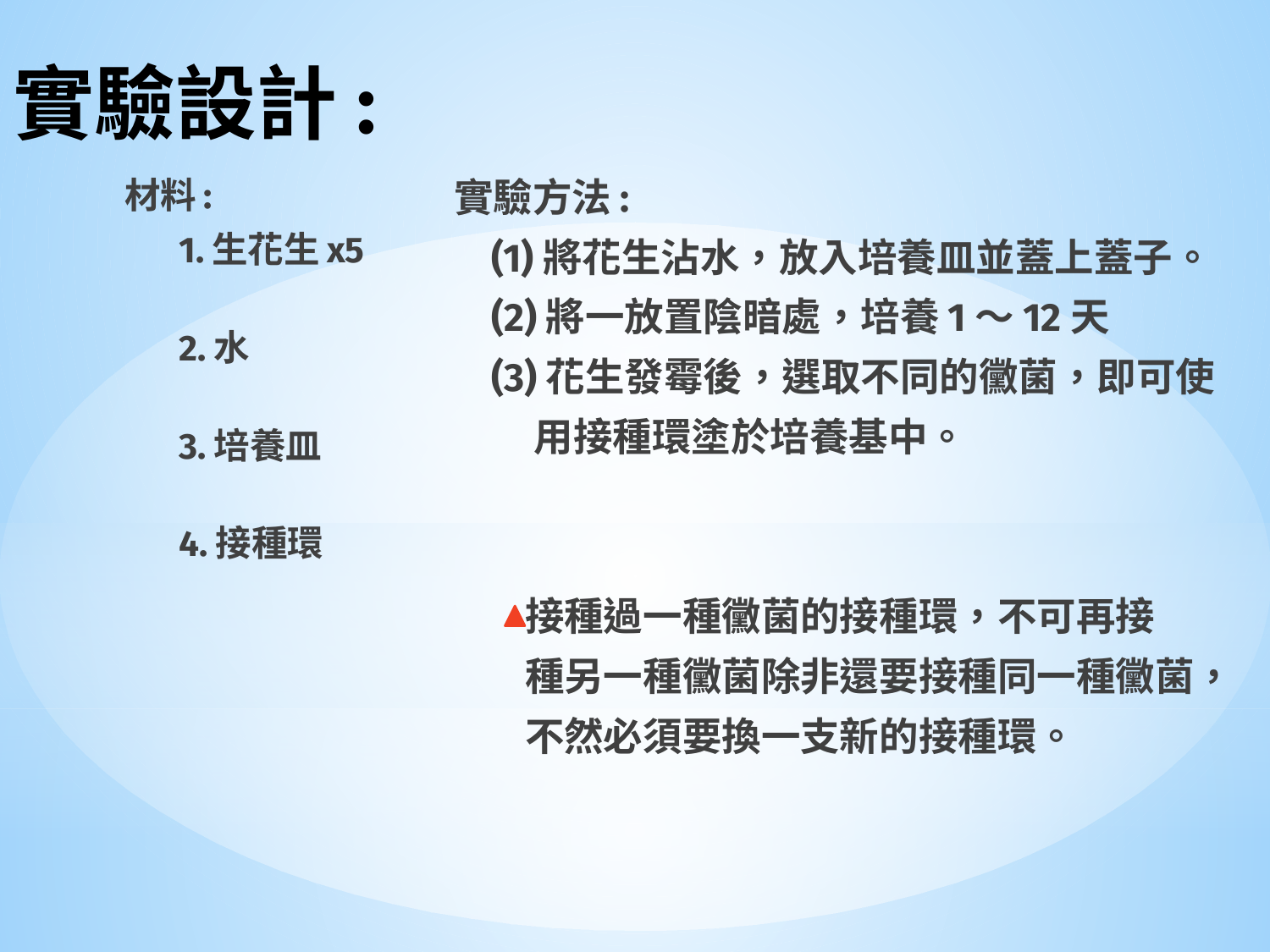

# 實驗設計:
  材料:
         1.生花生x5
         2.水
         3.培養皿
         4.接種環

實驗方法:
    (1)將花生沾水，放入培養皿並蓋上蓋子。
    (2)將一放置陰暗處，培養1～12天
    (3)花生發霉後，選取不同的黴菌，即可使
        用接種環塗於培養基中。

       接種過一種黴菌的接種環，不可再接
       種另一種黴菌除非還要接種同一種黴菌，
       不然必須要換一支新的接種環。